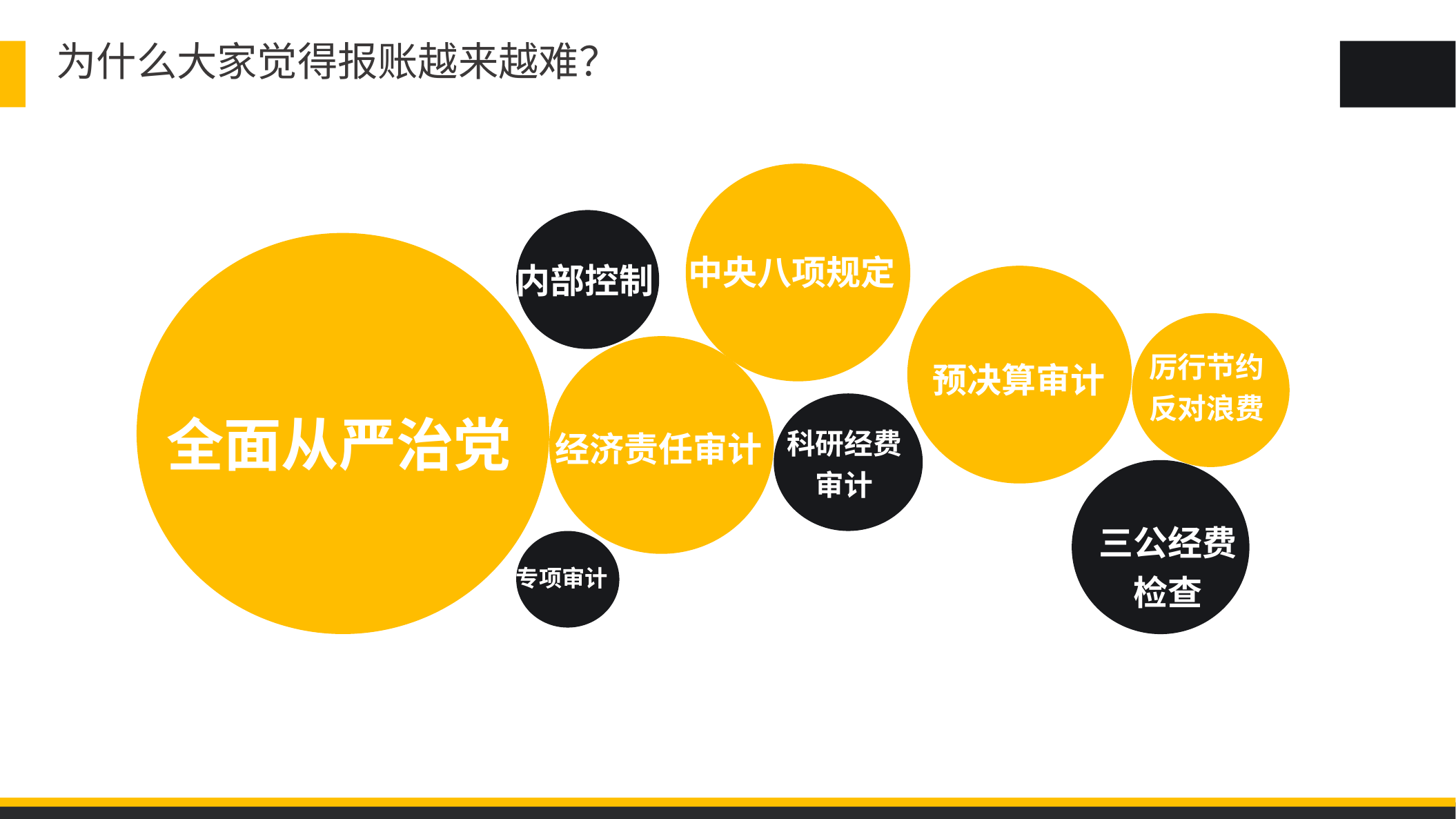

为什么大家觉得报账越来越难？

中央八项规定
内部控制
厉行节约
反对浪费

预决算审计
全面从严治党
科研经费
审计
经济责任审计

三公经费
检查
专项审计